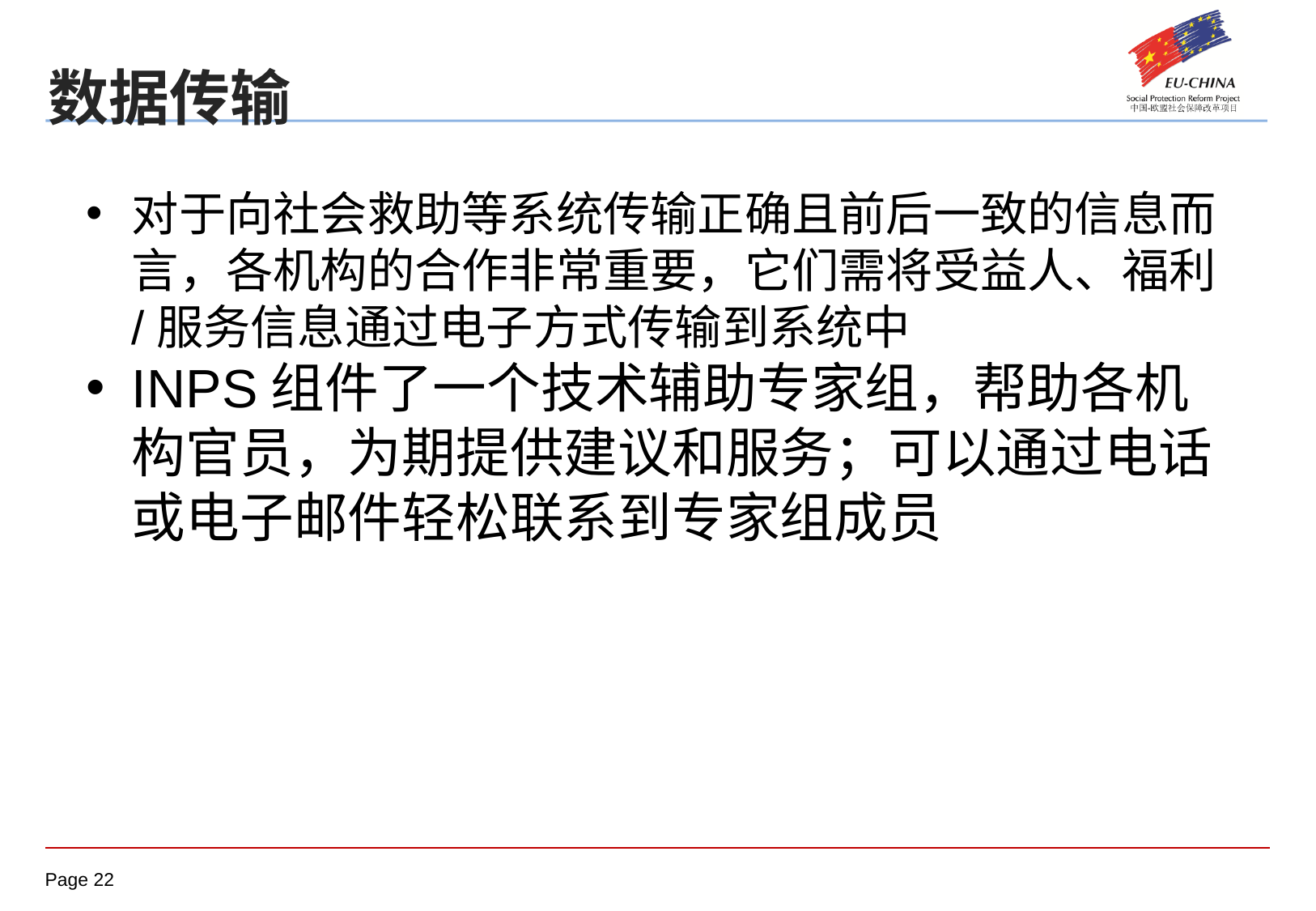

数据传输
对于向社会救助等系统传输正确且前后一致的信息而言，各机构的合作非常重要，它们需将受益人、福利/服务信息通过电子方式传输到系统中
INPS组件了一个技术辅助专家组，帮助各机构官员，为期提供建议和服务；可以通过电话或电子邮件轻松联系到专家组成员